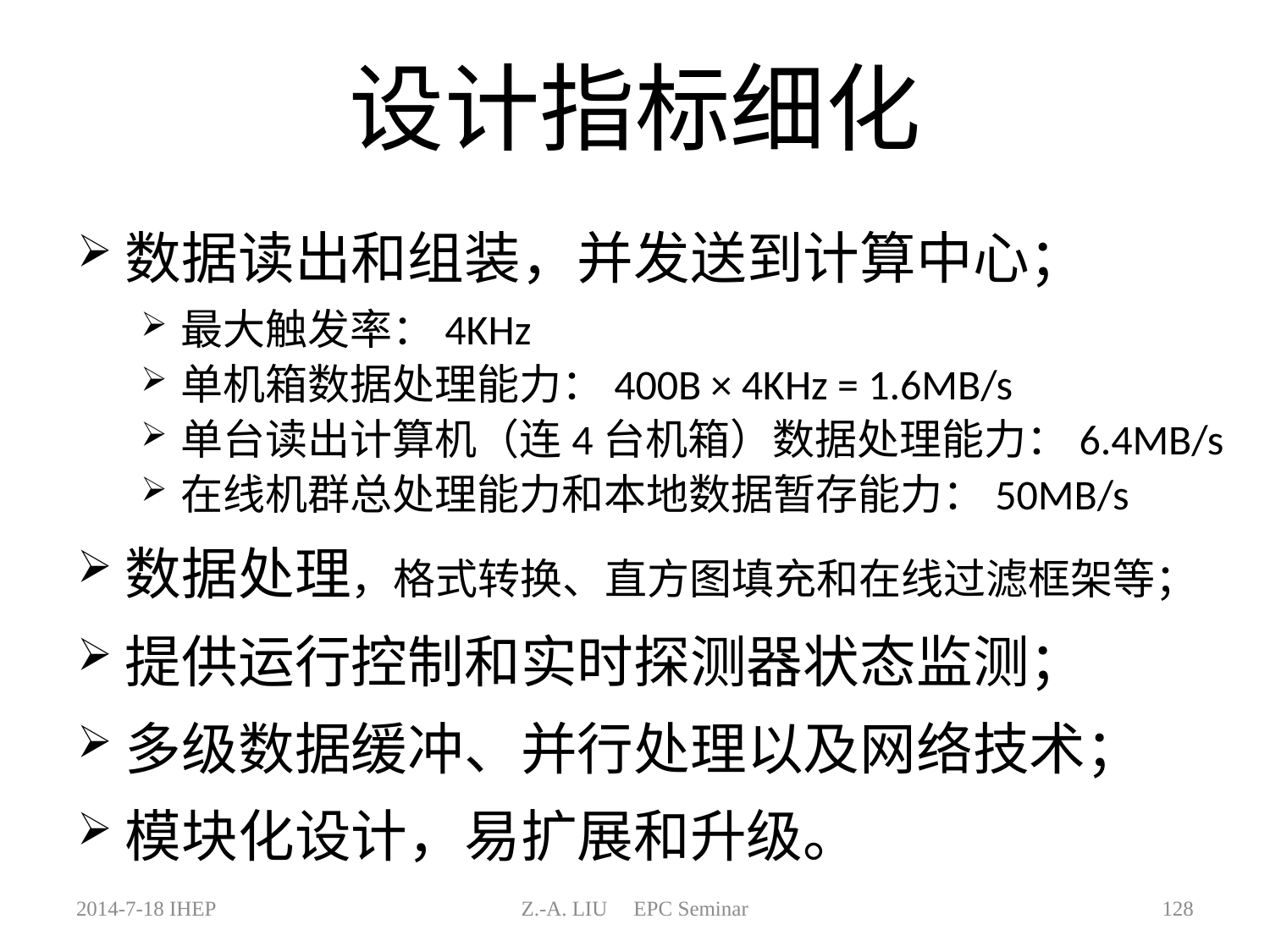

# 设计指标细化
数据读出和组装，并发送到计算中心；
最大触发率：4KHz
单机箱数据处理能力：400B × 4KHz = 1.6MB/s
单台读出计算机（连4台机箱）数据处理能力：6.4MB/s
在线机群总处理能力和本地数据暂存能力：50MB/s
数据处理，格式转换、直方图填充和在线过滤框架等；
提供运行控制和实时探测器状态监测；
多级数据缓冲、并行处理以及网络技术；
模块化设计，易扩展和升级。
2014-7-18 IHEP
Z.-A. LIU     EPC Seminar
128